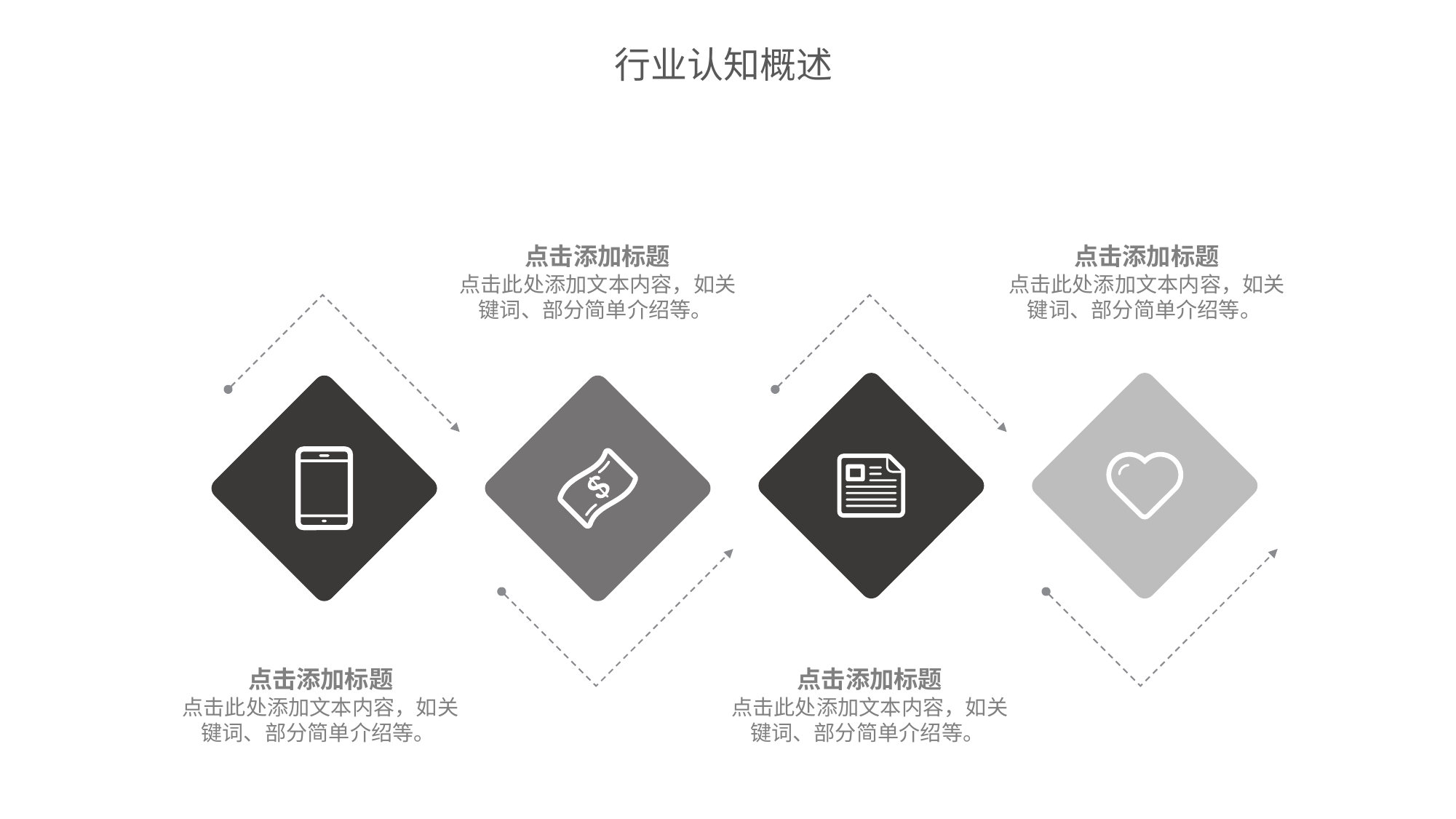

行业认知概述
点击添加标题
点击此处添加文本内容，如关键词、部分简单介绍等。
点击添加标题
点击此处添加文本内容，如关键词、部分简单介绍等。

点击添加标题
点击此处添加文本内容，如关键词、部分简单介绍等。
点击添加标题
点击此处添加文本内容，如关键词、部分简单介绍等。